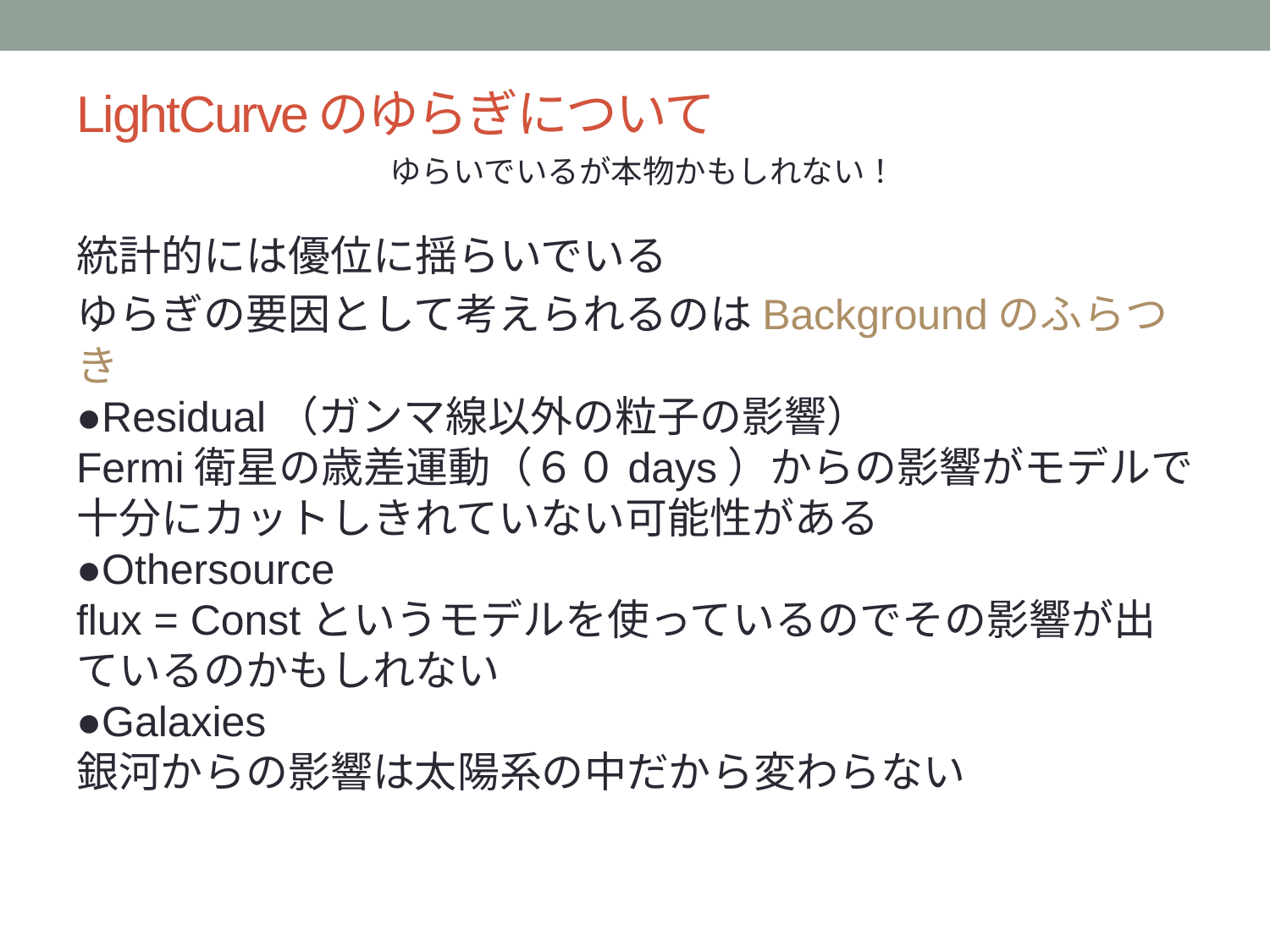

# LightCurveのゆらぎについて
ゆらいでいるが本物かもしれない！
統計的には優位に揺らいでいる
ゆらぎの要因として考えられるのはBackgroundのふらつき
●Residual（ガンマ線以外の粒子の影響）
Fermi衛星の歳差運動（６０days）からの影響がモデルで十分にカットしきれていない可能性がある
●Othersource
flux = Constというモデルを使っているのでその影響が出ているのかもしれない
●Galaxies
銀河からの影響は太陽系の中だから変わらない